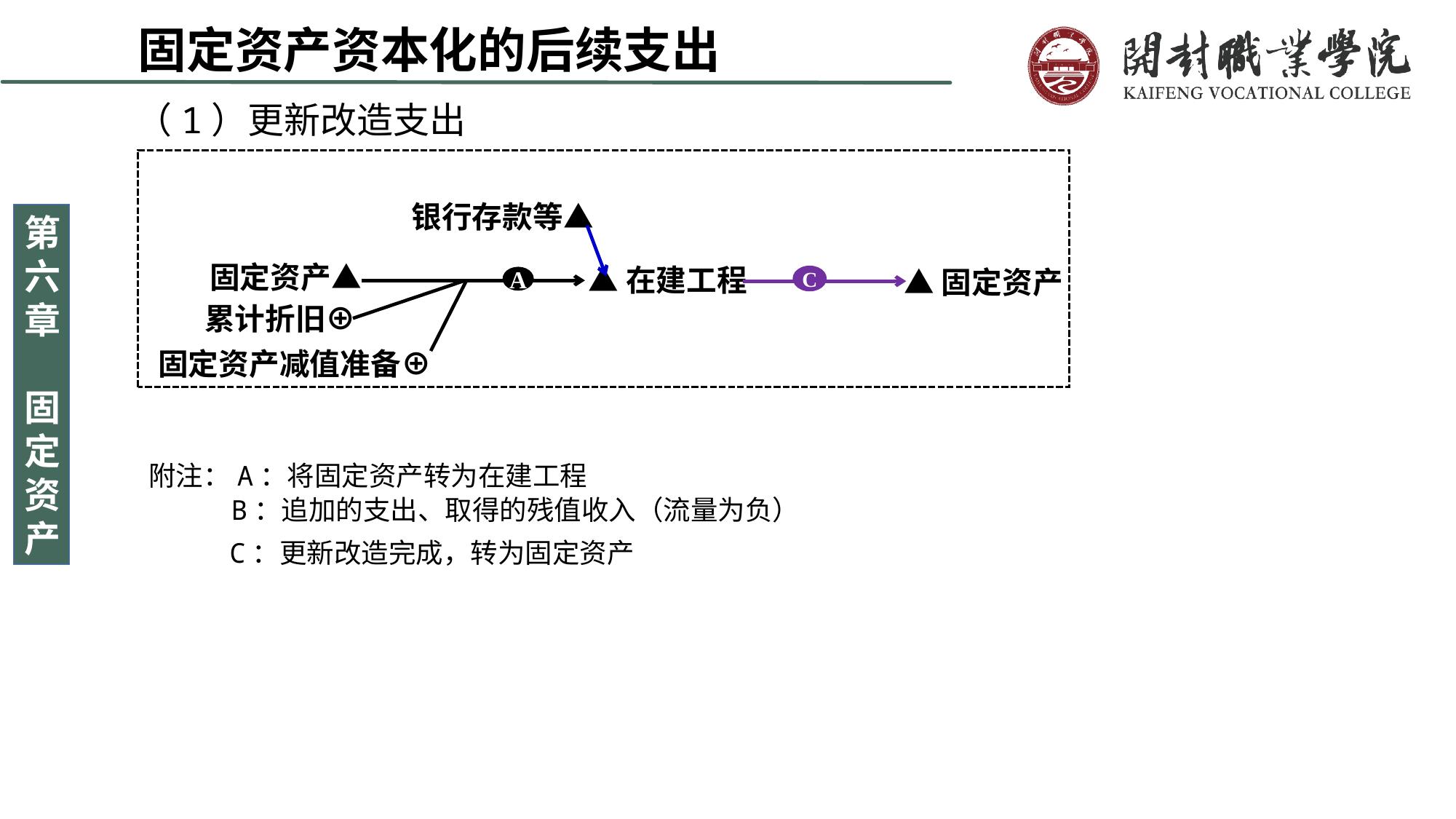

固定资产资本化的后续支出
（1）更新改造支出

银行存款等▲
固定资产▲
▲在建工程
▲固定资产
C
A
累计折旧⊕
固定资产减值准备⊕
附注：A：将固定资产转为在建工程
B：追加的支出、取得的残值收入（流量为负）
C：更新改造完成，转为固定资产